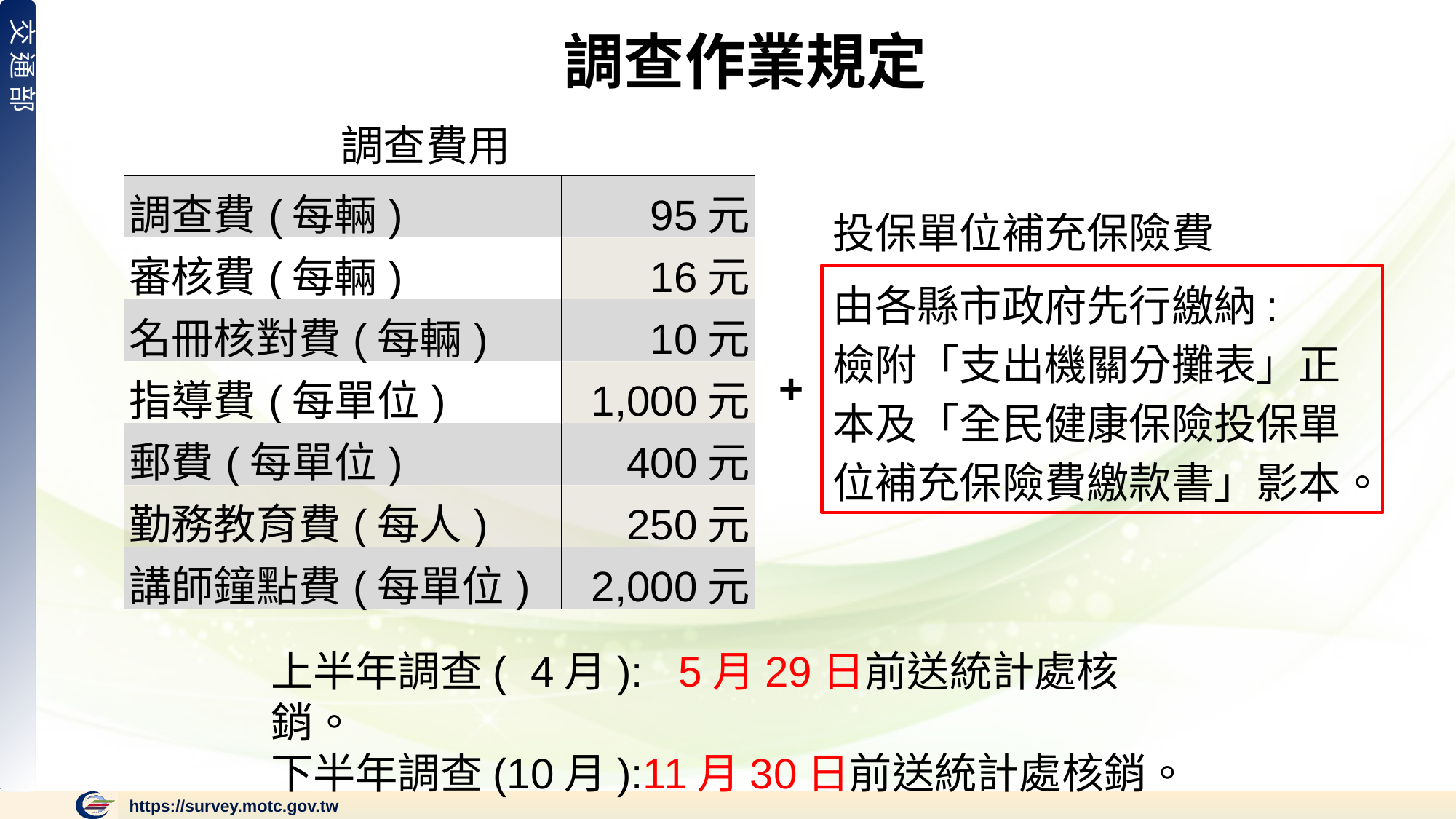

調查作業規定

調查費用
| 調查費(每輛) | 95元 |
| --- | --- |
| 審核費(每輛) | 16元 |
| 名冊核對費(每輛) | 10元 |
| 指導費(每單位) | 1,000元 |
| 郵費(每單位) | 400元 |
| 勤務教育費(每人) | 250元 |
| 講師鐘點費(每單位) | 2,000元 |
投保單位補充保險費
由各縣市政府先行繳納:
檢附「支出機關分攤表」正本及「全民健康保險投保單位補充保險費繳款書」影本。
+
上半年調查(  4月):   5月29日前送統計處核銷。
下半年調查(10月):11月30日前送統計處核銷。
https://survey.motc.gov.tw
8